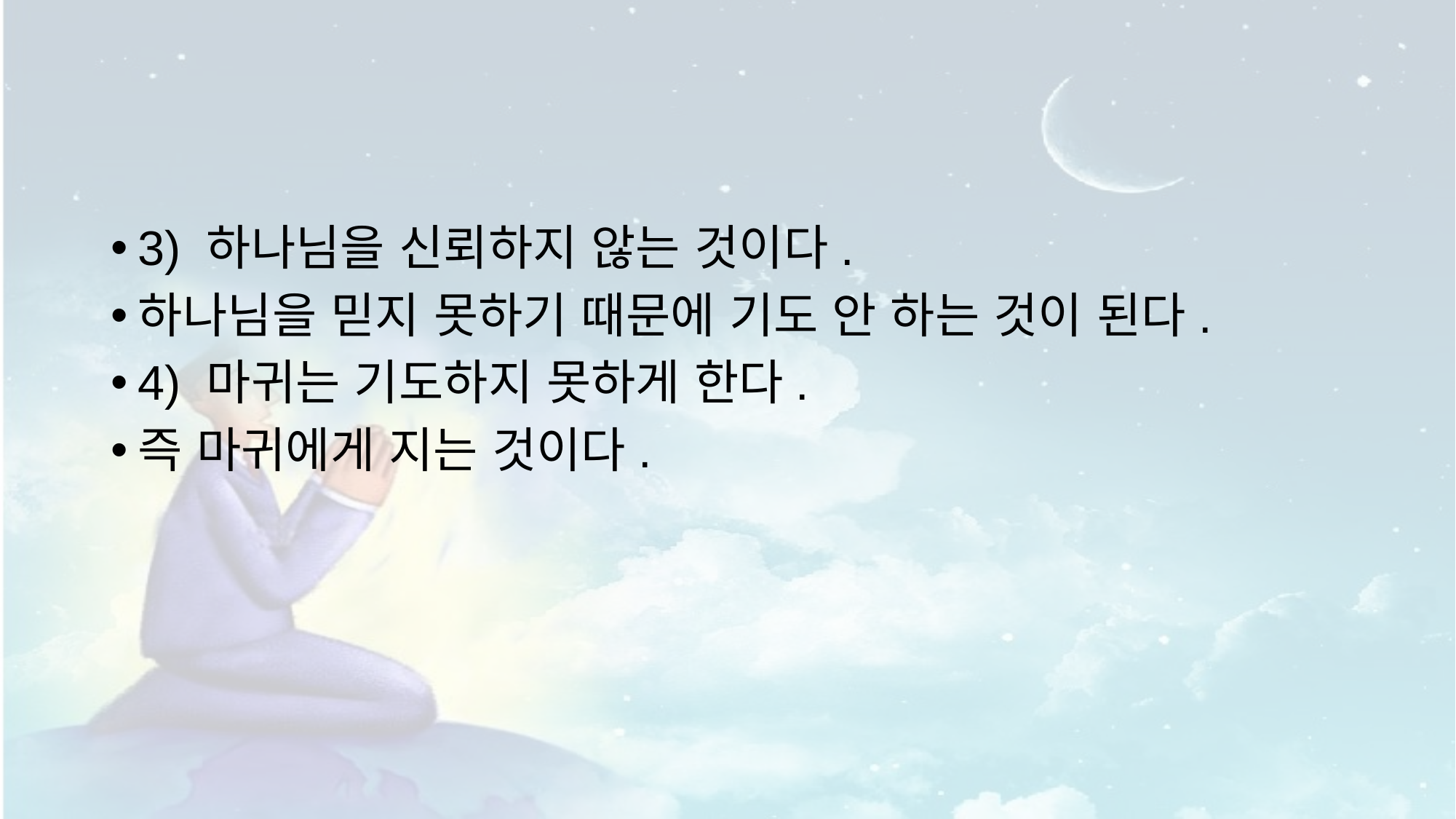

#
3) 하나님을 신뢰하지 않는 것이다.
하나님을 믿지 못하기 때문에 기도 안 하는 것이 된다.
4) 마귀는 기도하지 못하게 한다.
즉 마귀에게 지는 것이다.